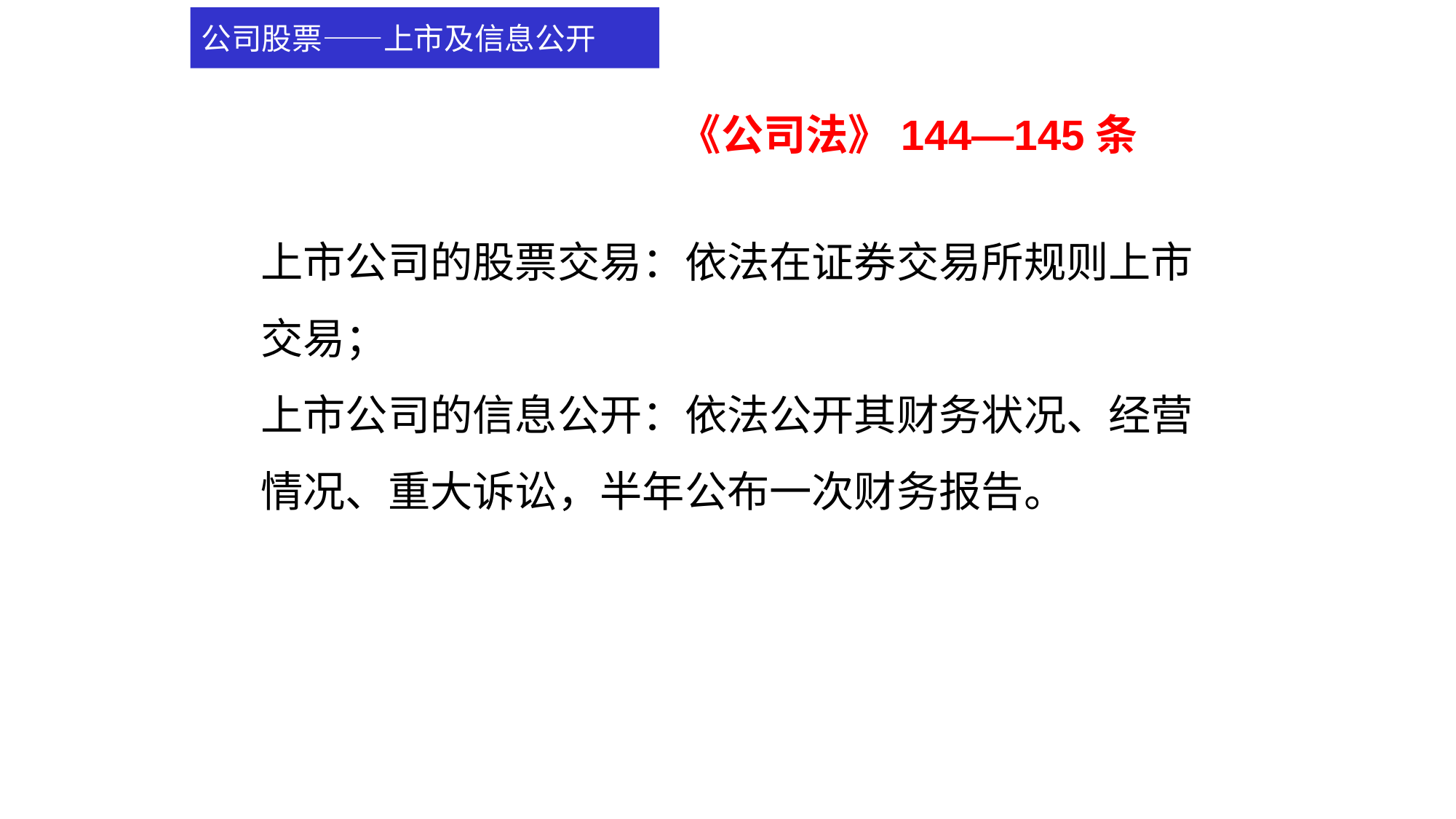

公司股票——上市及信息公开
《公司法》144—145条
上市公司的股票交易：依法在证券交易所规则上市交易；
上市公司的信息公开：依法公开其财务状况、经营情况、重大诉讼，半年公布一次财务报告。